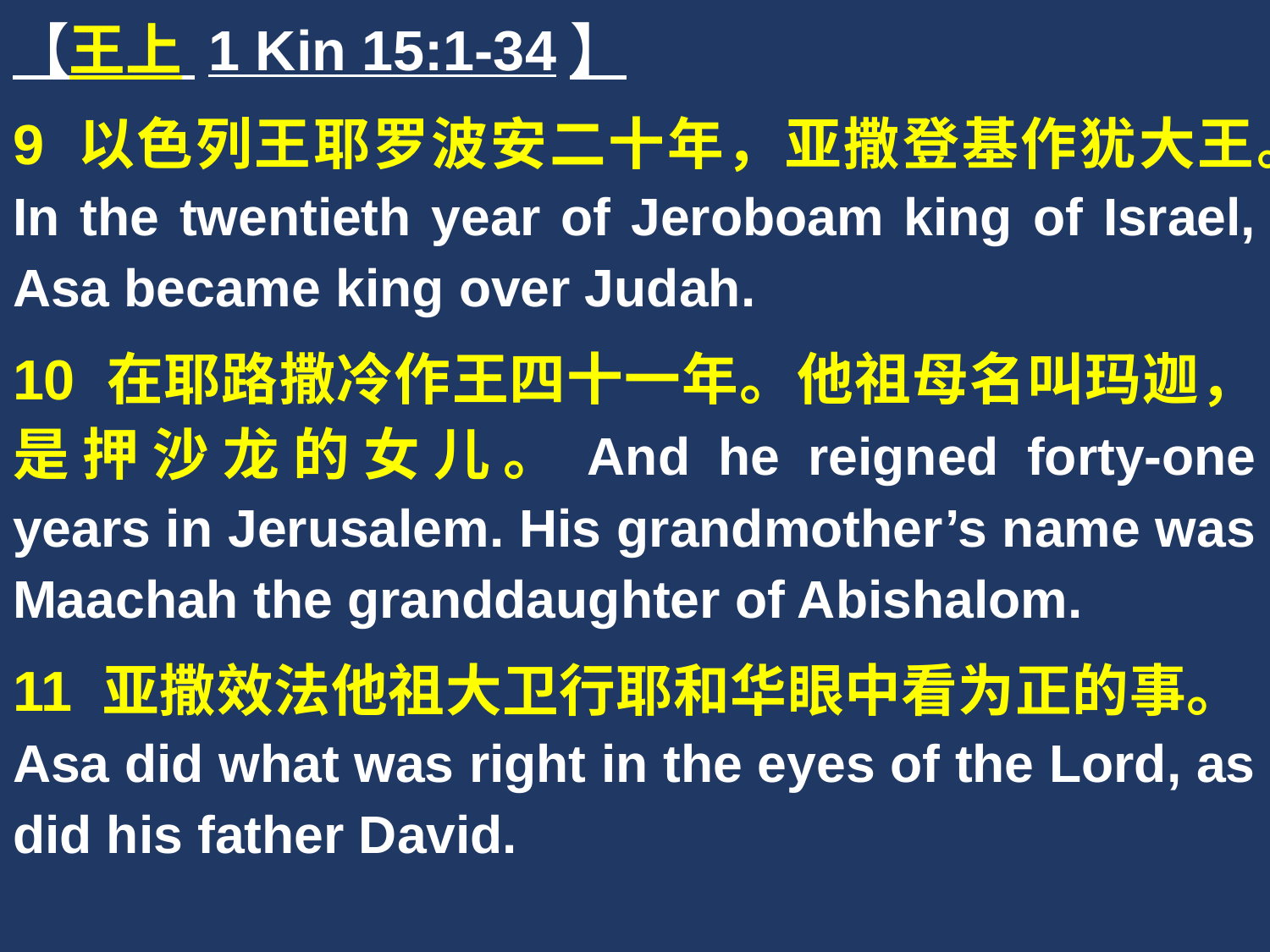

【王上 1 Kin 15:1-34】
9 以色列王耶罗波安二十年，亚撒登基作犹大王。In the twentieth year of Jeroboam king of Israel, Asa became king over Judah.
10 在耶路撒冷作王四十一年。他祖母名叫玛迦，是押沙龙的女儿。And he reigned forty-one years in Jerusalem. His grandmother’s name was Maachah the granddaughter of Abishalom.
11 亚撒效法他祖大卫行耶和华眼中看为正的事。Asa did what was right in the eyes of the Lord, as did his father David.